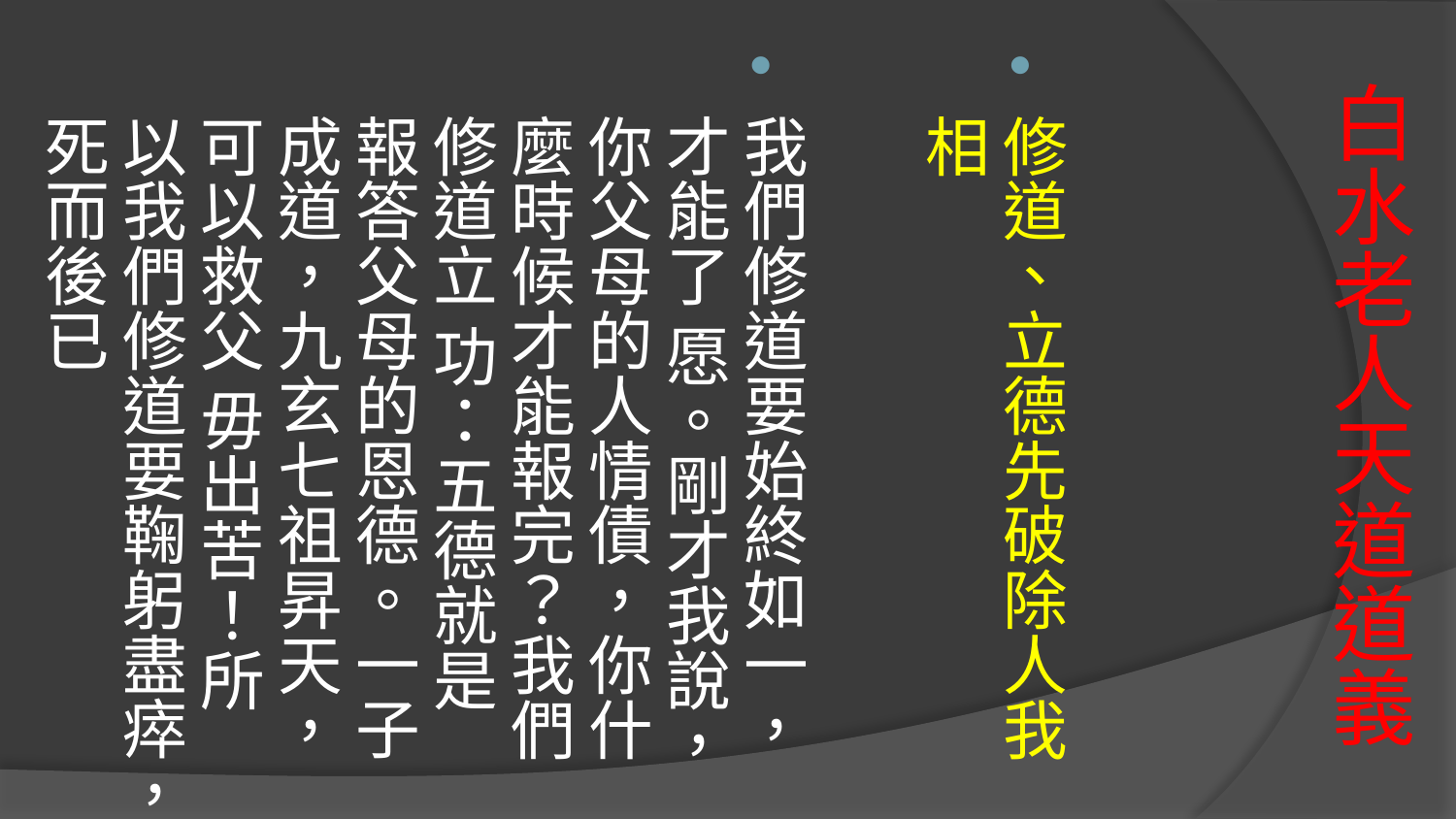

修道、立德先破除人我相

我們修道要始終如一，才能了 愿。剛才我說，你父母的人情債，你什麼時候才能報完？我們修道立 功：五德就是報答父母的恩德。一子成道，九玄七祖昇天，可以救父 毋出苦！所以我們修道要鞠躬盡瘁，死而後已
# 白水老人天道道義